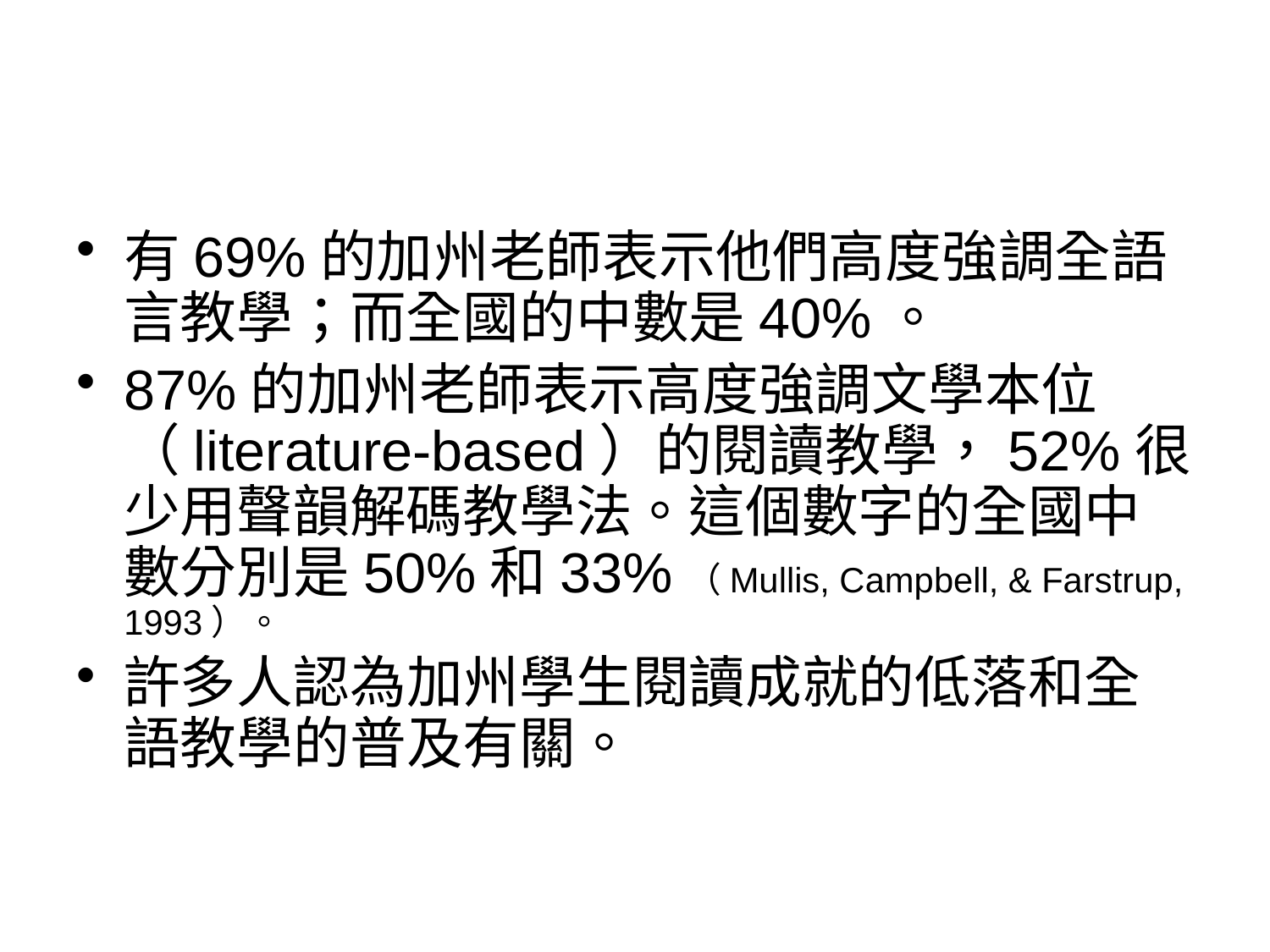

#
有69%的加州老師表示他們高度強調全語言教學；而全國的中數是40%。
87%的加州老師表示高度強調文學本位（literature-based）的閱讀教學，52%很少用聲韻解碼教學法。這個數字的全國中數分別是50%和33%（Mullis, Campbell, & Farstrup, 1993）。
許多人認為加州學生閱讀成就的低落和全語教學的普及有關。